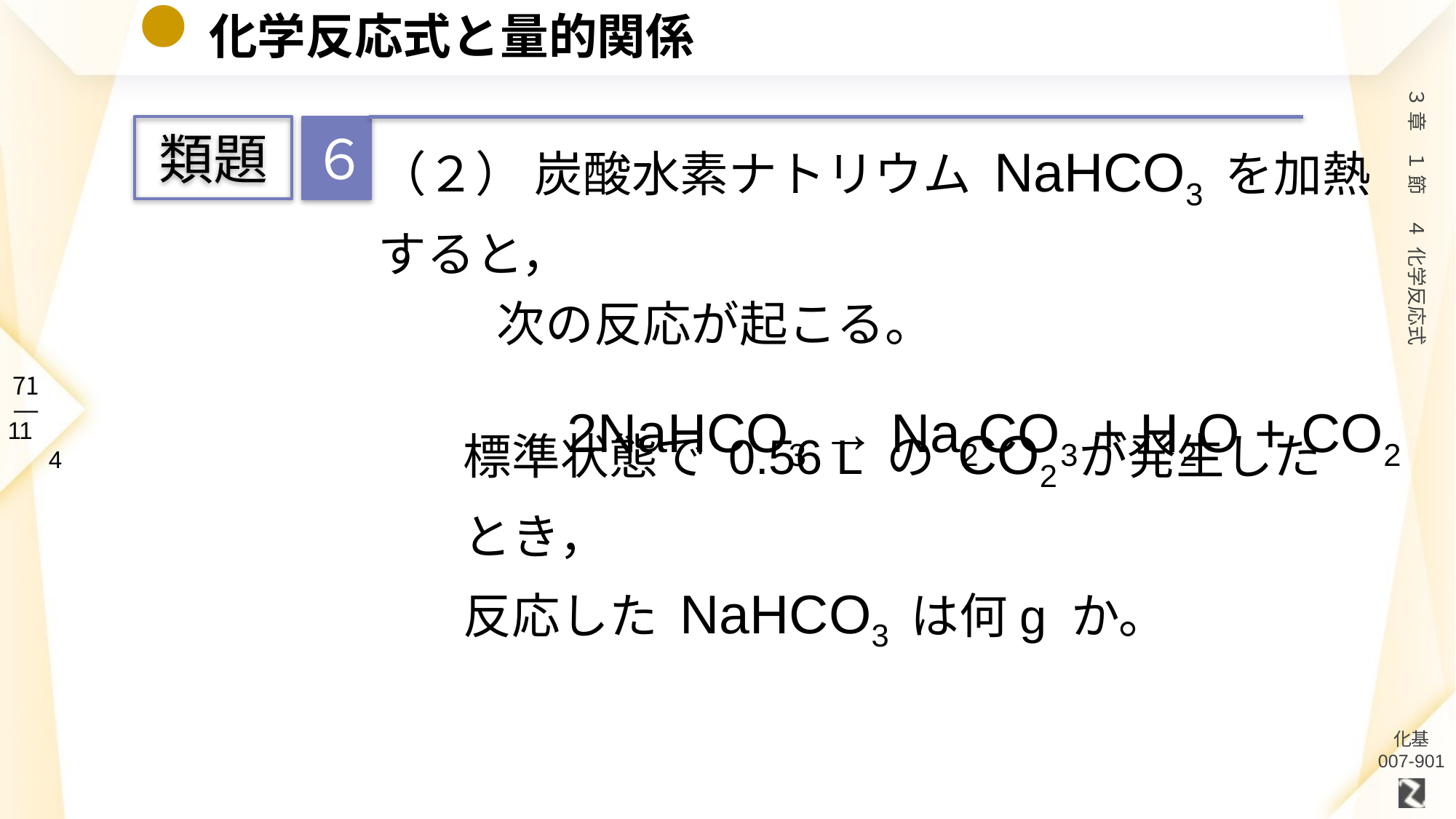

# 化学反応式と量的関係
６
類題
（２） 炭酸水素ナトリウム NaHCO3 を加熱すると，
　　  次の反応が起こる。
　　　 2NaHCO3 → Na2CO3 + H2O + CO2
標準状態で 0.56 L の CO2 が発生したとき，
反応した NaHCO3 は何g か。